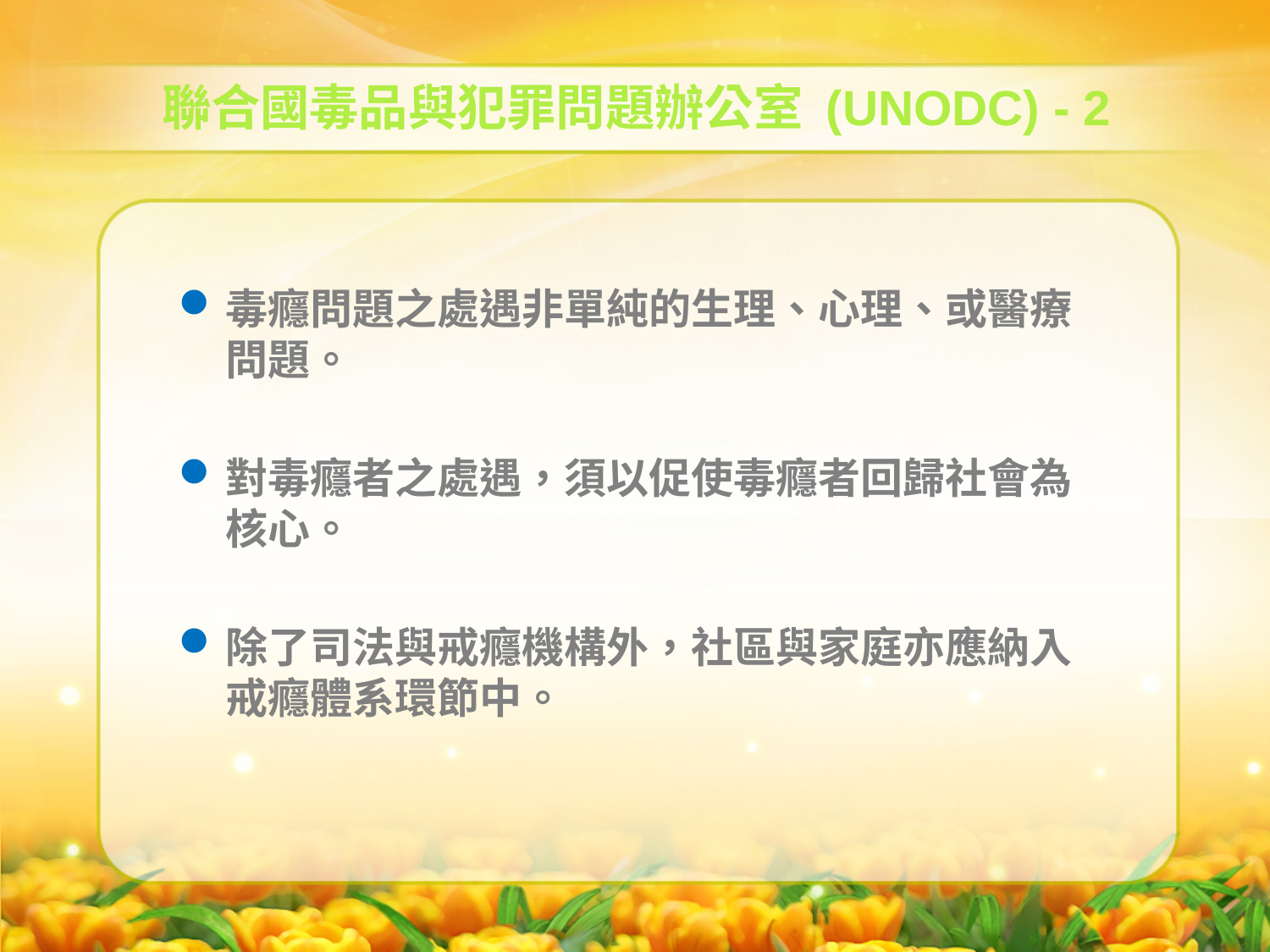

聯合國毒品與犯罪問題辦公室 (UNODC) - 2
毒癮問題之處遇非單純的生理、心理、或醫療問題。

對毒癮者之處遇，須以促使毒癮者回歸社會為核心。

除了司法與戒癮機構外，社區與家庭亦應納入戒癮體系環節中。